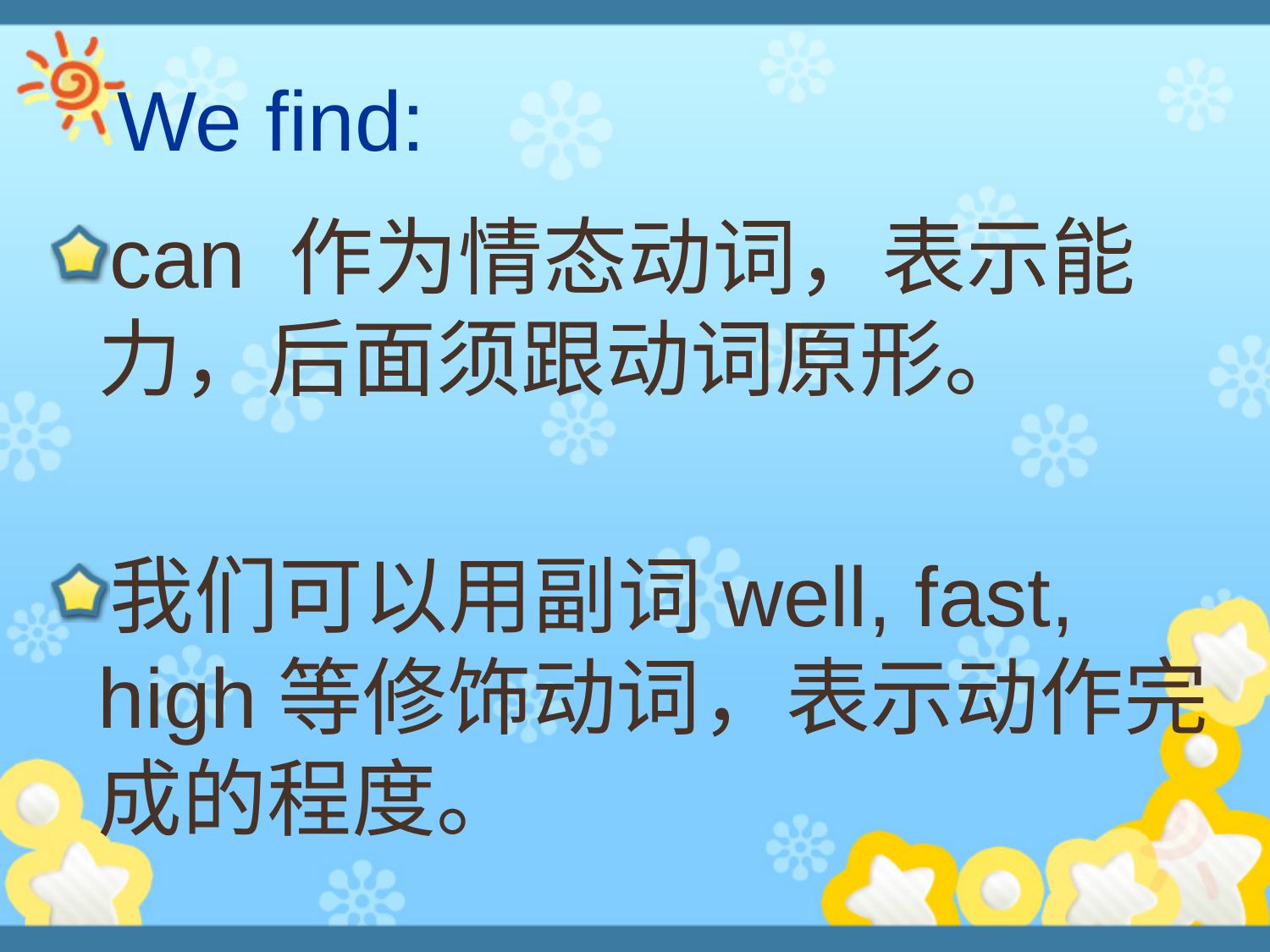

# We find:
can 作为情态动词，表示能力，后面须跟动词原形。

我们可以用副词well, fast, high等修饰动词，表示动作完成的程度。